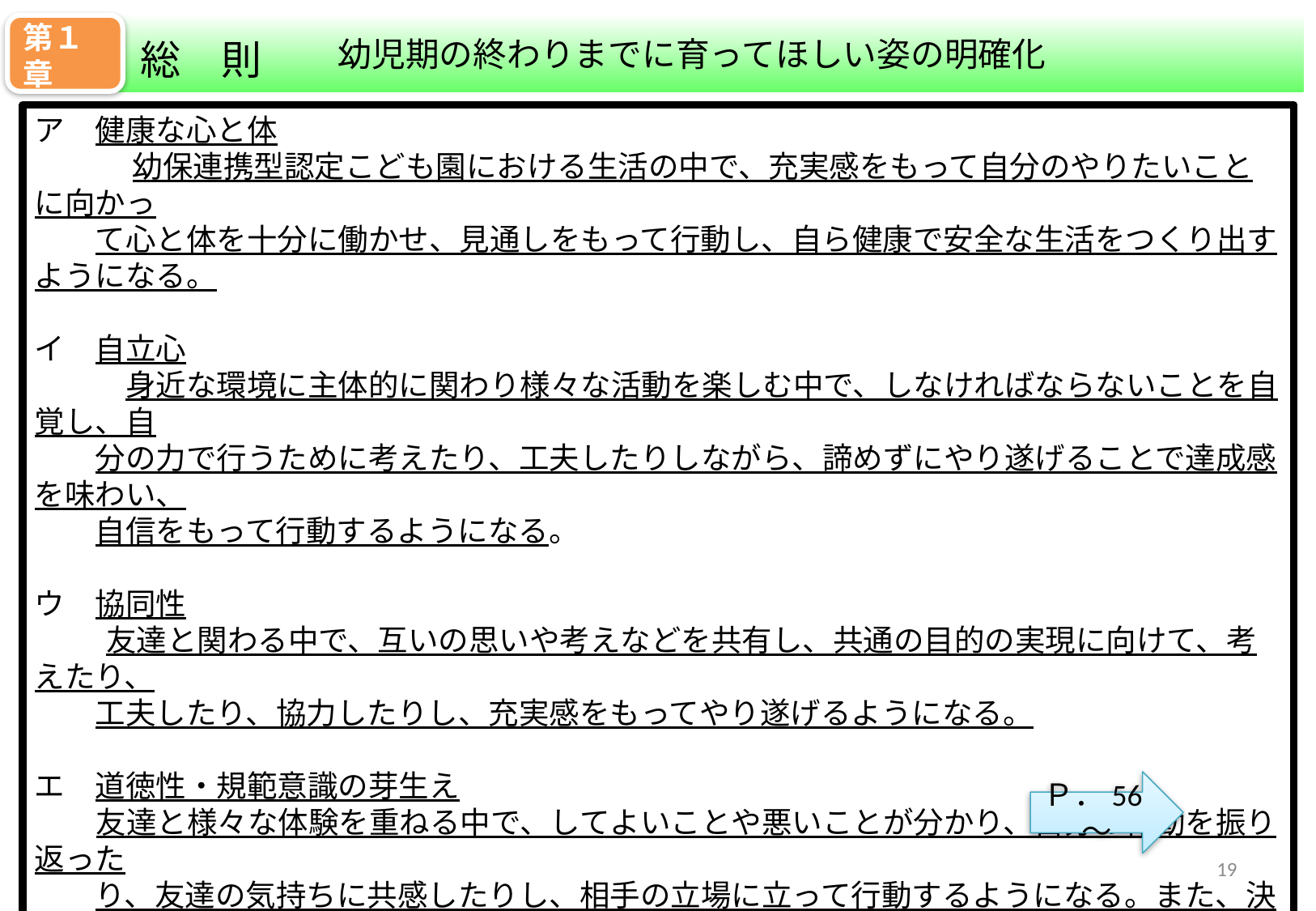

第１章
　　幼児期の終わりまでに育ってほしい姿の明確化
総　則
ア　健康な心と体
　　 　幼保連携型認定こども園における生活の中で、充実感をもって自分のやりたいことに向かっ
　　て心と体を十分に働かせ、見通しをもって行動し、自ら健康で安全な生活をつくり出すようになる。

イ　自立心
　　　身近な環境に主体的に関わり様々な活動を楽しむ中で、しなければならないことを自覚し、自
　　分の力で行うために考えたり、工夫したりしながら、諦めずにやり遂げることで達成感を味わい、
　　自信をもって行動するようになる。

ウ　協同性
　      友達と関わる中で、互いの思いや考えなどを共有し、共通の目的の実現に向けて、考えたり、
　　工夫したり、協力したりし、充実感をもってやり遂げるようになる。

エ　道徳性・規範意識の芽生え　
         友達と様々な体験を重ねる中で、してよいことや悪いことが分かり、自分の行動を振り返った
　　り、友達の気持ちに共感したりし、相手の立場に立って行動するようになる。また、決まりを守る
　　必要性が分かり、自分の気持ちを調整し、友達と折り合いを付けながら、決まりをつくったり、
　　守ったりするようになる。

　　　　　　　　　　　　　　　　　　　　　　　　　　　　　　　　　　※下線部：主な改訂箇所
Ｐ．56～
19